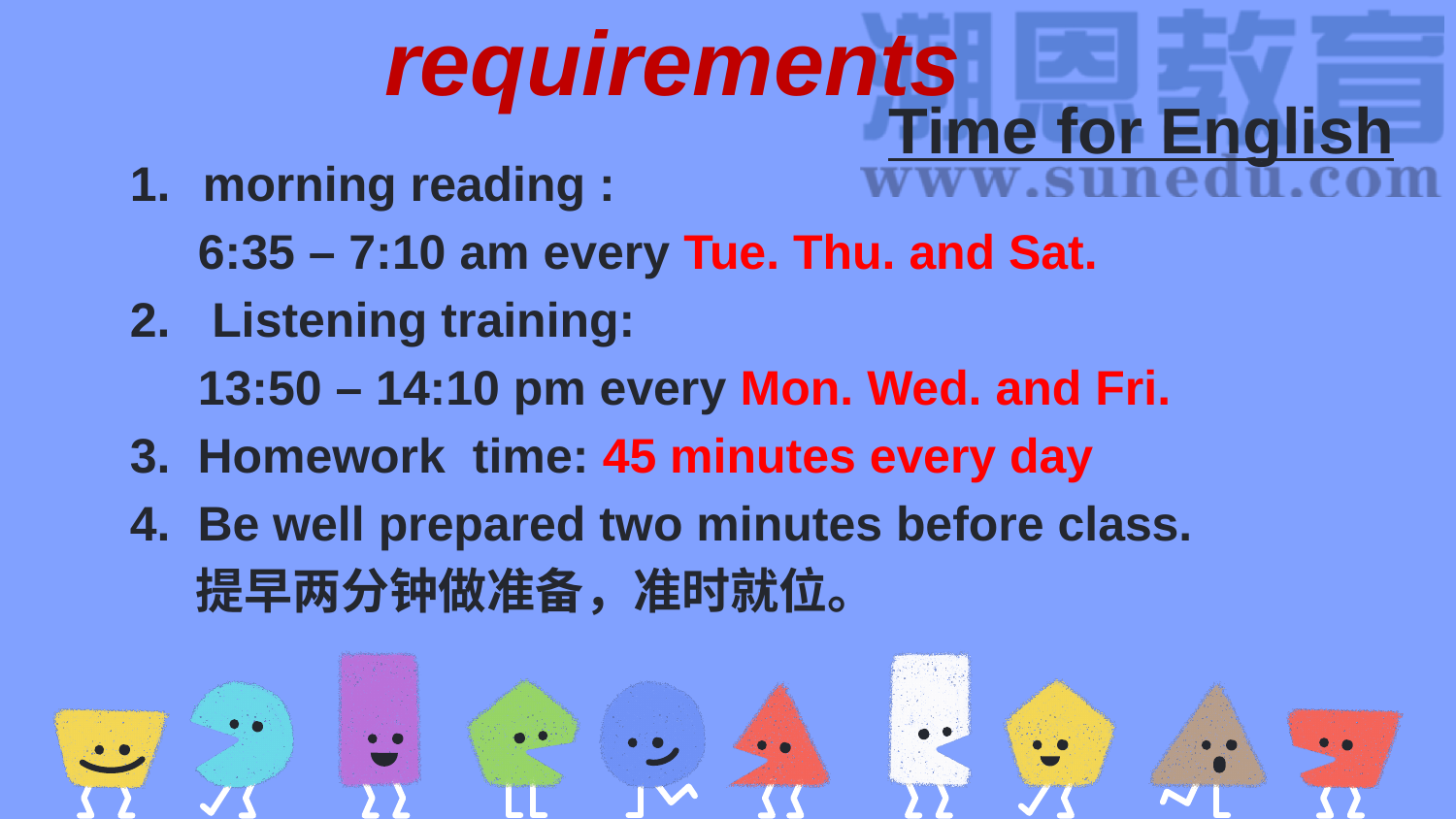

requirements
Time for English
morning reading :
     6:35 – 7:10 am every Tue. Thu. and Sat.
Listening training:
     13:50 – 14:10 pm every Mon. Wed. and Fri.
3.  Homework  time: 45 minutes every day
4.  Be well prepared two minutes before class.
    提早两分钟做准备，准时就位。